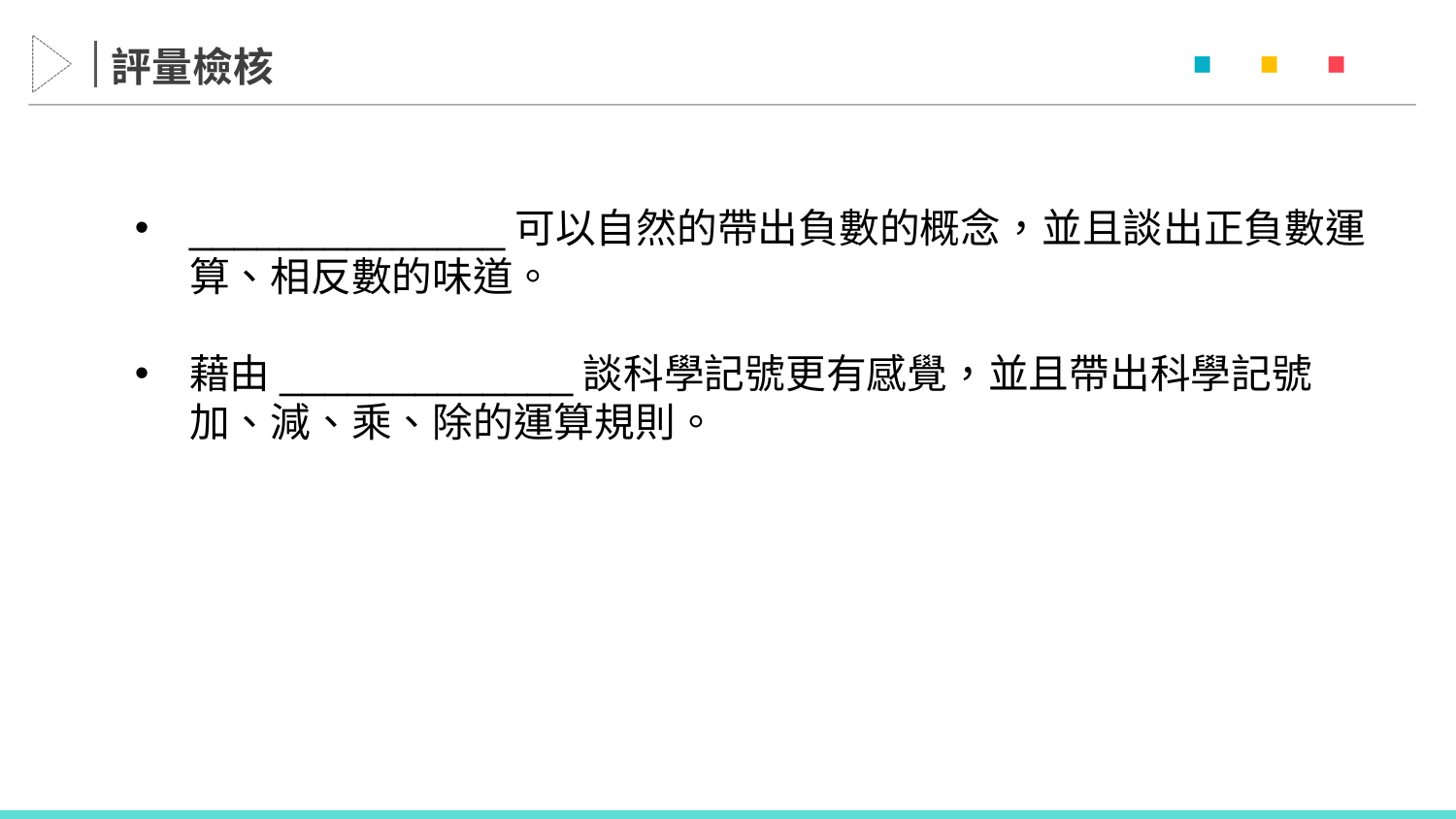

· · ·
評量檢核

______________可以自然的帶出負數的概念，並且談出正負數運算、相反數的味道。

藉由_____________談科學記號更有感覺，並且帶出科學記號加、減、乘、除的運算規則。